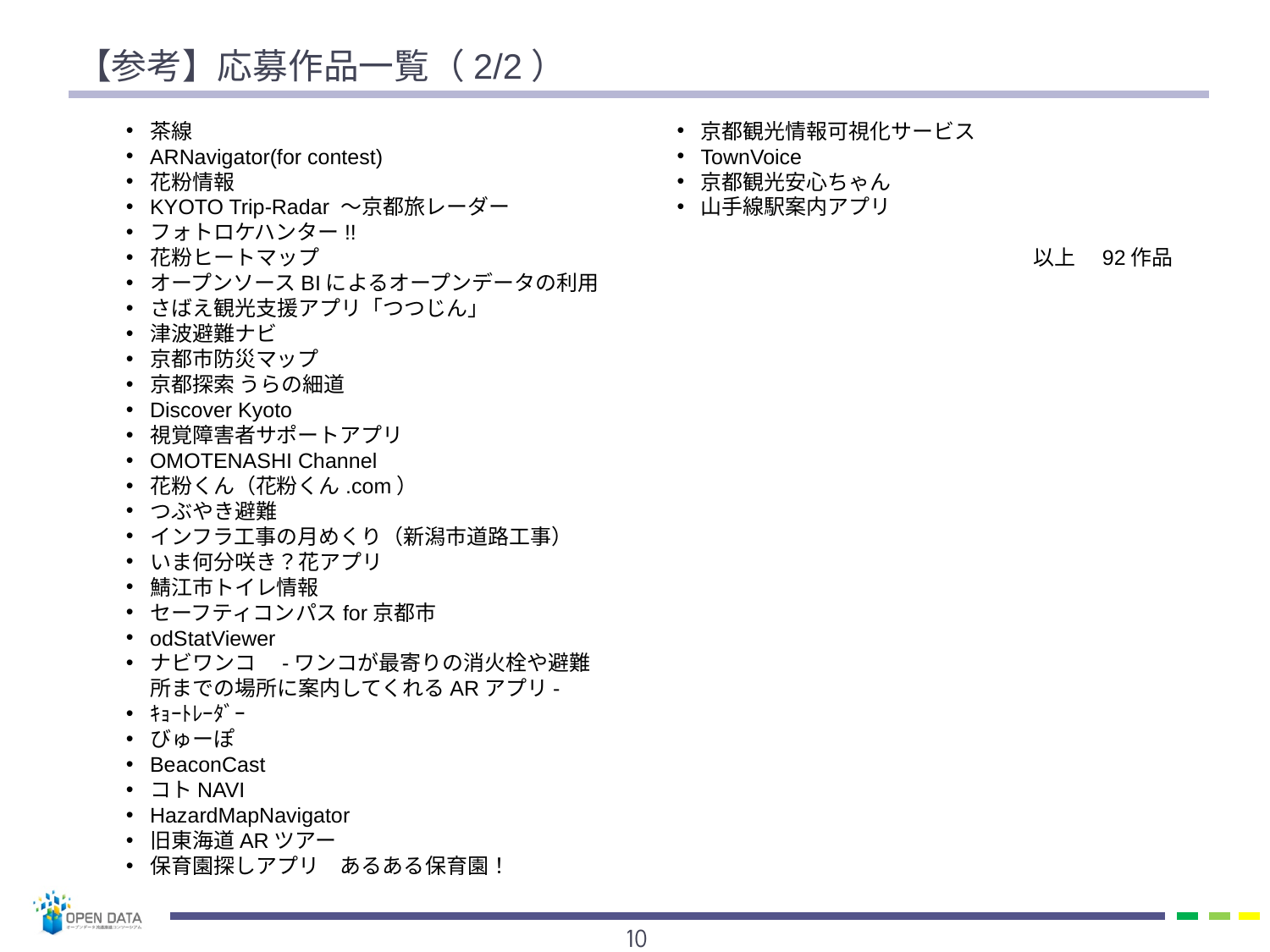

# 【参考】応募作品一覧（2/2）
茶線
ARNavigator(for contest)
花粉情報
KYOTO Trip-Radar ～京都旅レーダー
フォトロケハンター!!
花粉ヒートマップ
オープンソースBIによるオープンデータの利用
さばえ観光支援アプリ「つつじん」
津波避難ナビ
京都市防災マップ
京都探索 うらの細道
Discover Kyoto
視覚障害者サポートアプリ
OMOTENASHI Channel
花粉くん（花粉くん.com）
つぶやき避難
インフラ工事の月めくり（新潟市道路工事）
いま何分咲き？花アプリ
鯖江市トイレ情報
セーフティコンパスfor京都市
odStatViewer
ナビワンコ　-ワンコが最寄りの消火栓や避難所までの場所に案内してくれるARアプリ-
ｷｮｰﾄﾚｰﾀﾞｰ
びゅーぽ
BeaconCast
コトNAVI
HazardMapNavigator
旧東海道ARツアー
保育園探しアプリ　あるある保育園！
京都観光情報可視化サービス
TownVoice
京都観光安心ちゃん
山手線駅案内アプリ

以上　92作品
10